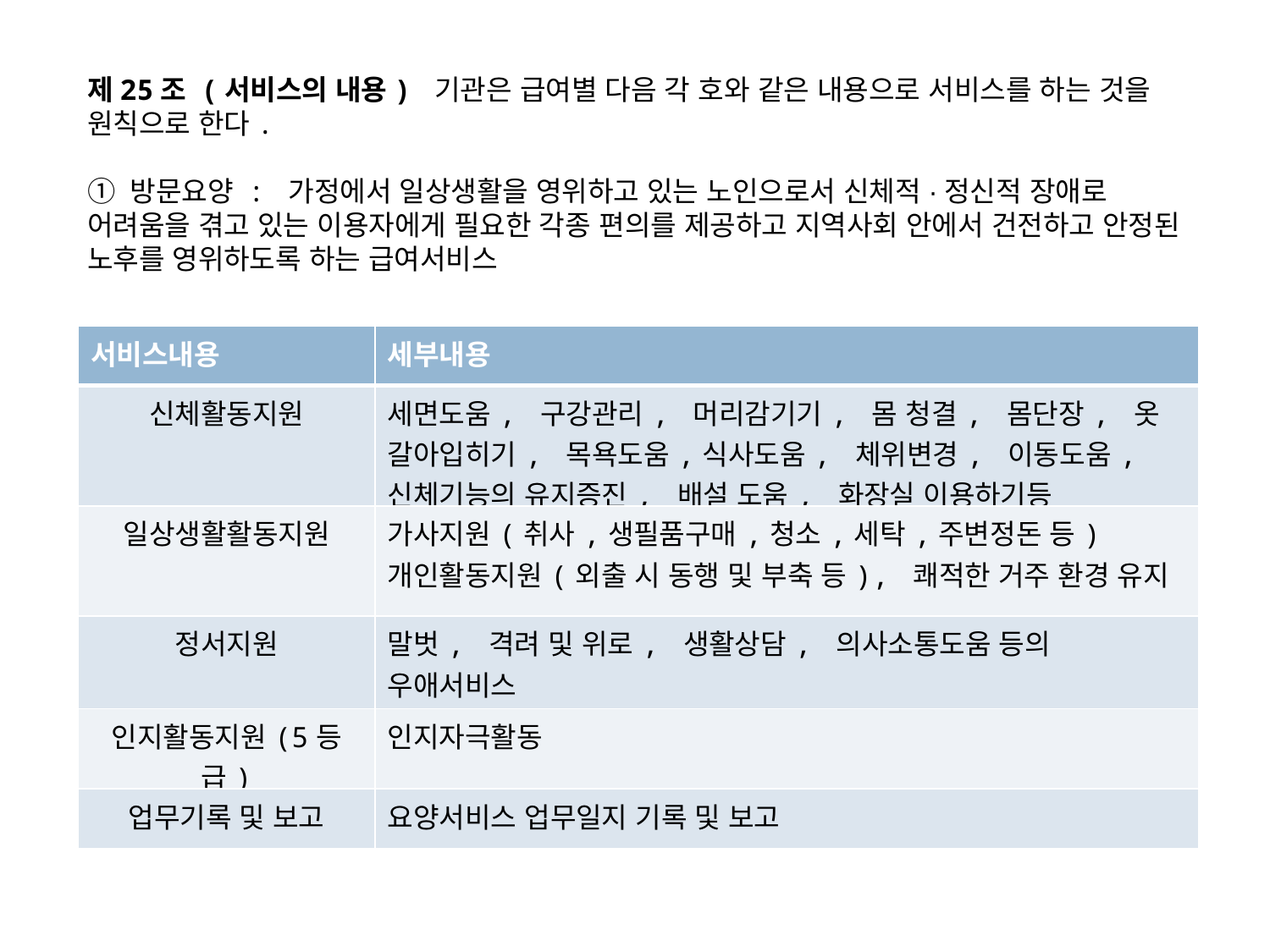

제25조 (서비스의 내용) 기관은 급여별 다음 각 호와 같은 내용으로 서비스를 하는 것을 원칙으로 한다.

① 방문요양 : 가정에서 일상생활을 영위하고 있는 노인으로서 신체적·정신적 장애로 어려움을 겪고 있는 이용자에게 필요한 각종 편의를 제공하고 지역사회 안에서 건전하고 안정된 노후를 영위하도록 하는 급여서비스
| 서비스내용 | 세부내용 |
| --- | --- |
| 신체활동지원 | 세면도움, 구강관리, 머리감기기, 몸 청결, 몸단장, 옷 갈아입히기, 목욕도움,식사도움, 체위변경, 이동도움,신체기능의 유지증진, 배설 도움, 화장실 이용하기등 |
| 일상생활활동지원 | 가사지원(취사,생필품구매,청소,세탁,주변정돈 등) 개인활동지원(외출 시 동행 및 부축 등), 쾌적한 거주 환경 유지 |
| 정서지원 | 말벗, 격려 및 위로, 생활상담, 의사소통도움 등의 우애서비스 |
| 인지활동지원(5등급) | 인지자극활동 |
| 업무기록 및 보고 | 요양서비스 업무일지 기록 및 보고 |